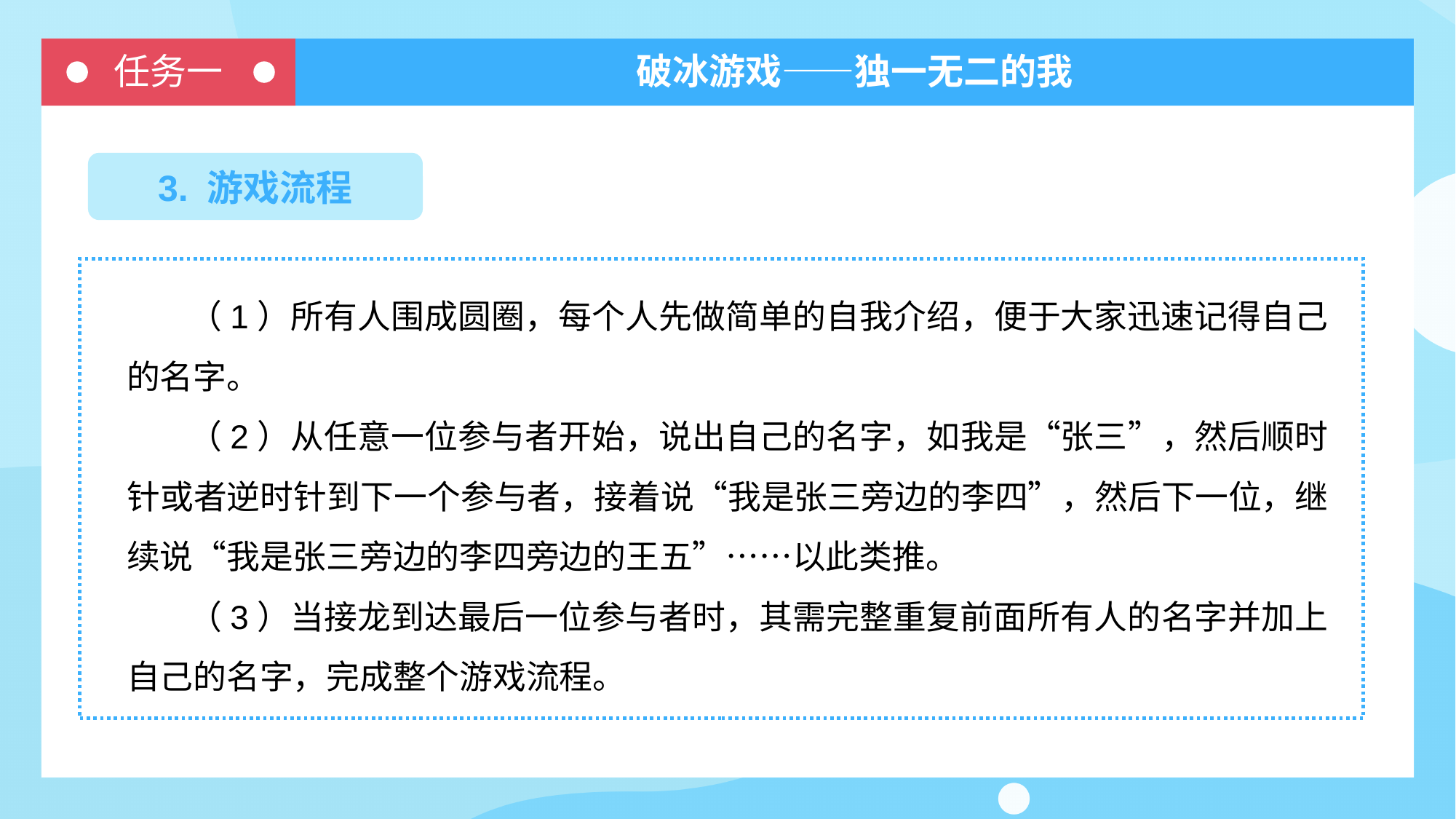

任务一
破冰游戏——独一无二的我

3. 游戏流程

       （1）所有人围成圆圈，每个人先做简单的自我介绍，便于大家迅速记得自己的名字。
       （2）从任意一位参与者开始，说出自己的名字，如我是“张三”，然后顺时针或者逆时针到下一个参与者，接着说“我是张三旁边的李四”，然后下一位，继续说“我是张三旁边的李四旁边的王五”……以此类推。
       （3）当接龙到达最后一位参与者时，其需完整重复前面所有人的名字并加上自己的名字，完成整个游戏流程。